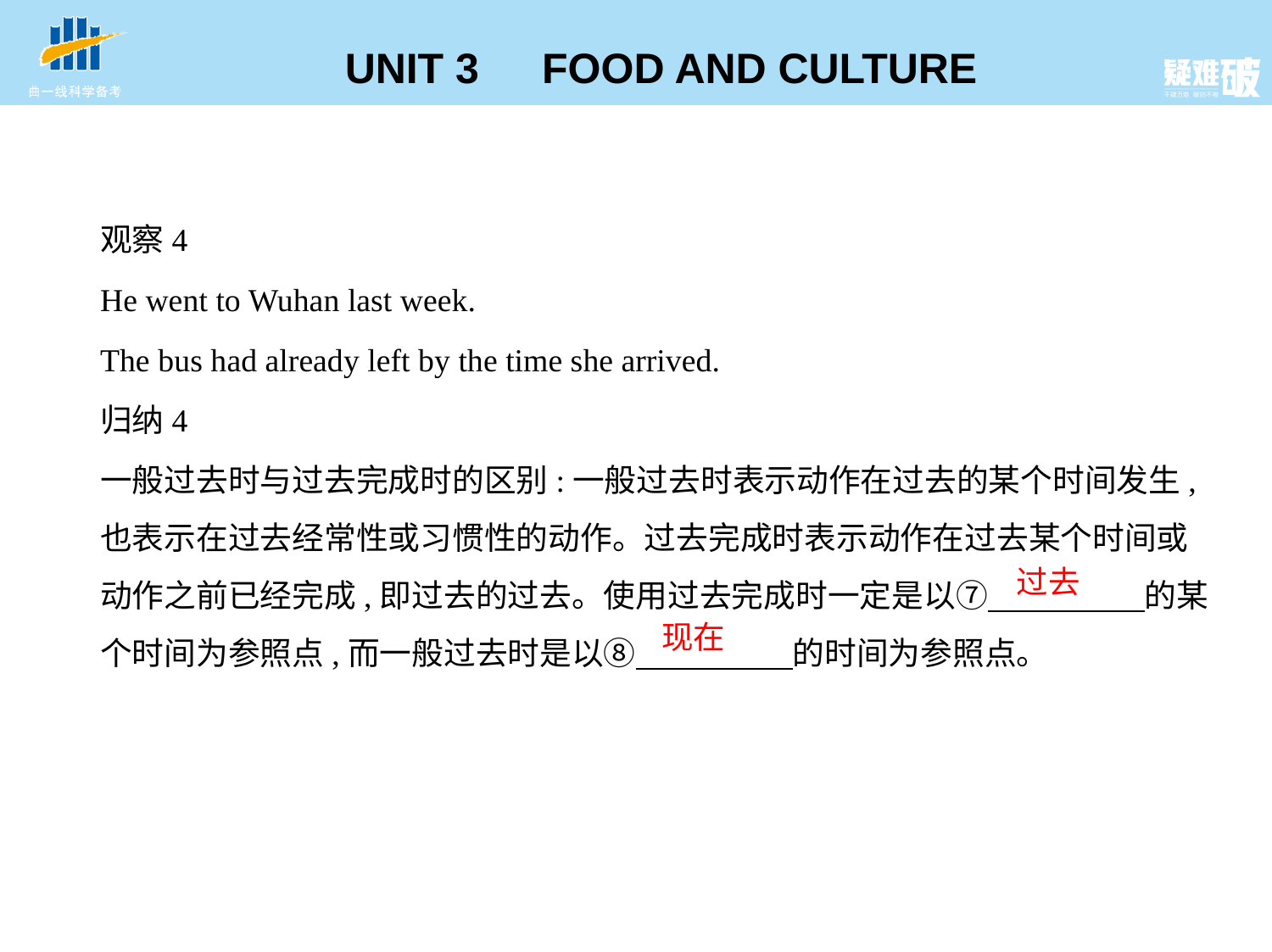

观察4
He went to Wuhan last week.
The bus had already left by the time she arrived.
归纳4
一般过去时与过去完成时的区别:一般过去时表示动作在过去的某个时间发生,
也表示在过去经常性或习惯性的动作。过去完成时表示动作在过去某个时间或
动作之前已经完成,即过去的过去。使用过去完成时一定是以⑦　　　　    的某
个时间为参照点,而一般过去时是以⑧　　　　    的时间为参照点。
过去
现在